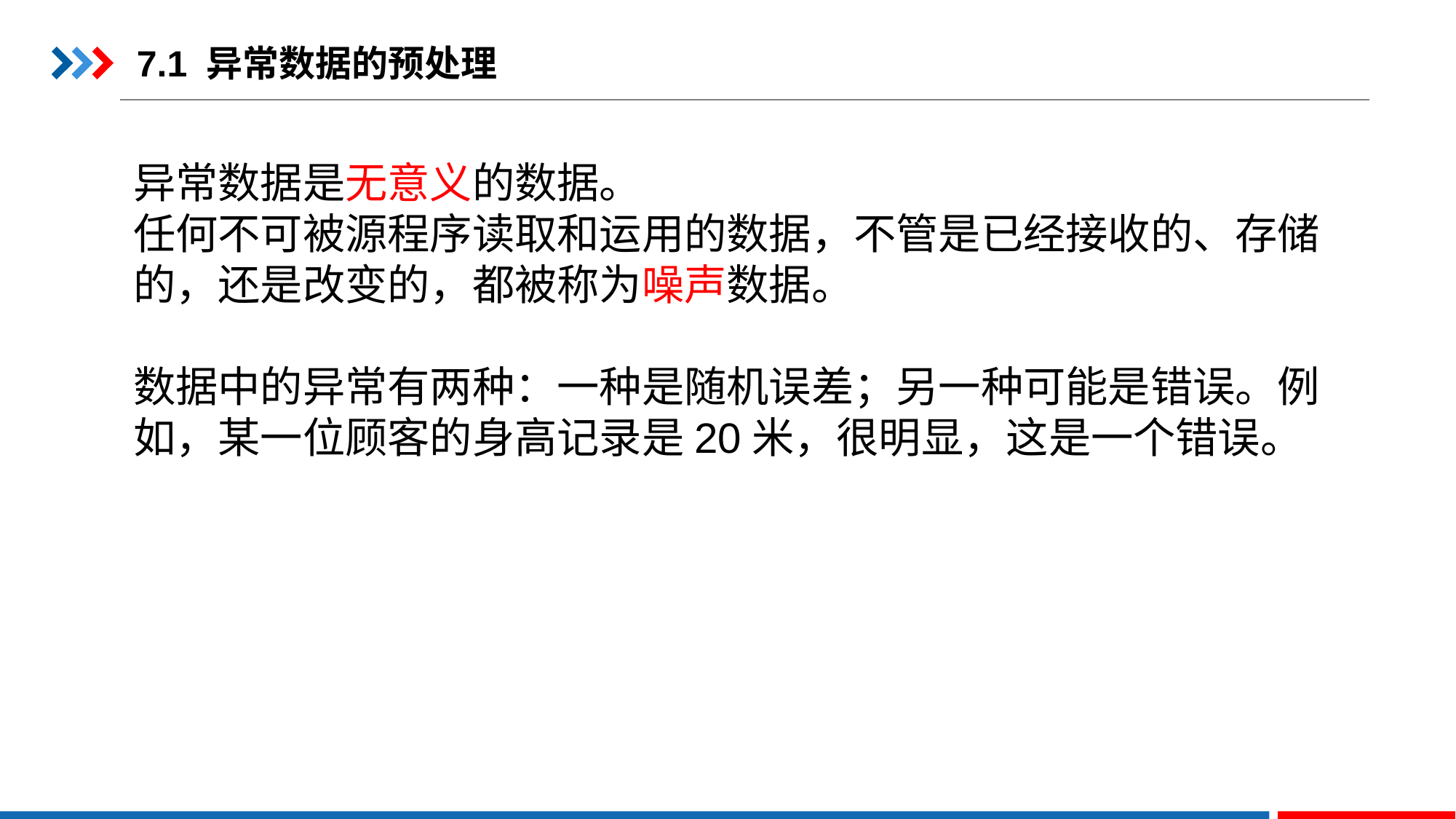

7.1 异常数据的预处理
异常数据是无意义的数据。
任何不可被源程序读取和运用的数据，不管是已经接收的、存储的，还是改变的，都被称为噪声数据。

数据中的异常有两种：一种是随机误差；另一种可能是错误。例如，某一位顾客的身高记录是20米，很明显，这是一个错误。